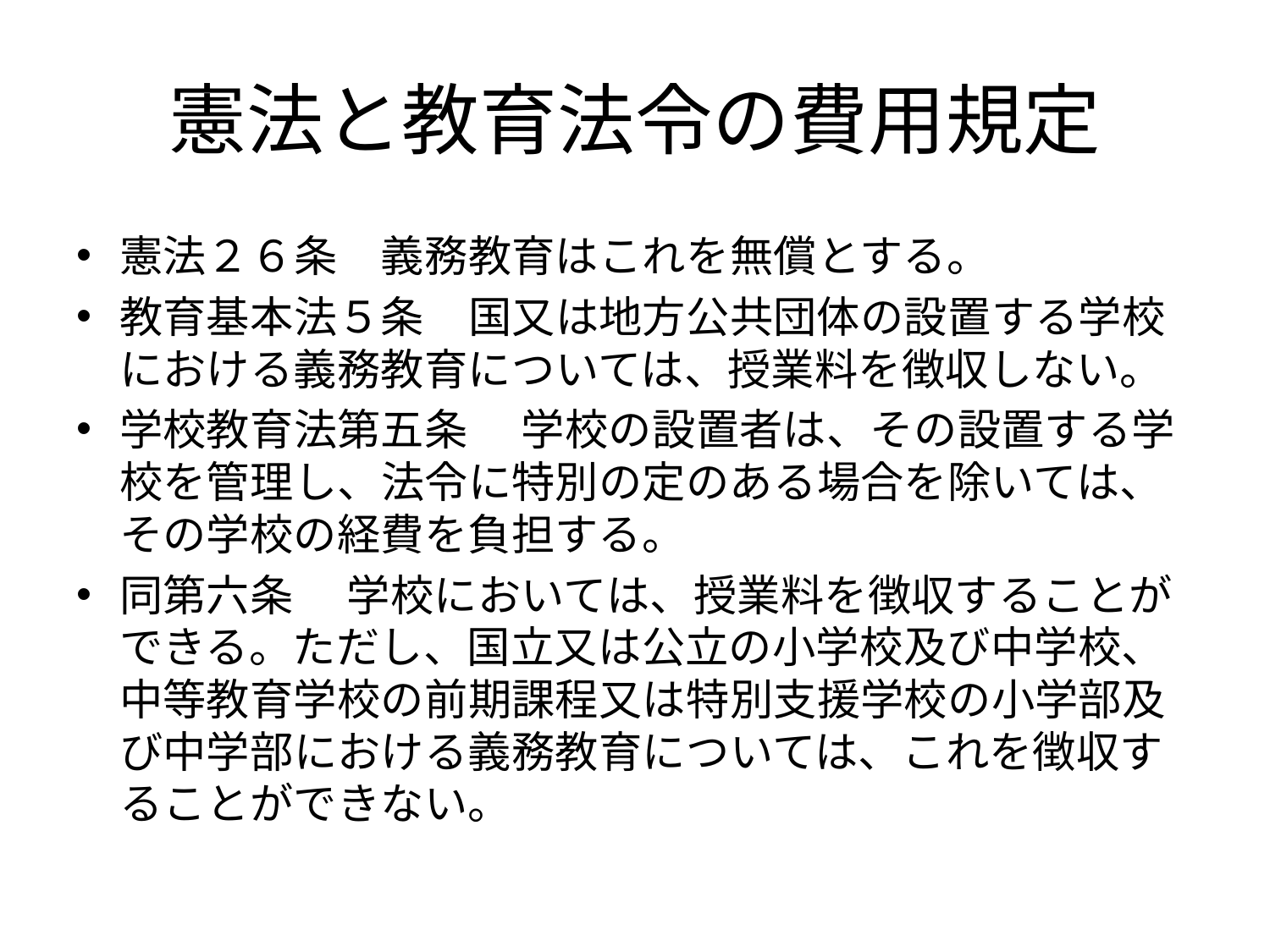

# 憲法と教育法令の費用規定
憲法２６条　義務教育はこれを無償とする。
教育基本法５条　国又は地方公共団体の設置する学校における義務教育については、授業料を徴収しない。
学校教育法第五条 　学校の設置者は、その設置する学校を管理し、法令に特別の定のある場合を除いては、その学校の経費を負担する。
同第六条 　学校においては、授業料を徴収することができる。ただし、国立又は公立の小学校及び中学校、中等教育学校の前期課程又は特別支援学校の小学部及び中学部における義務教育については、これを徴収することができない。